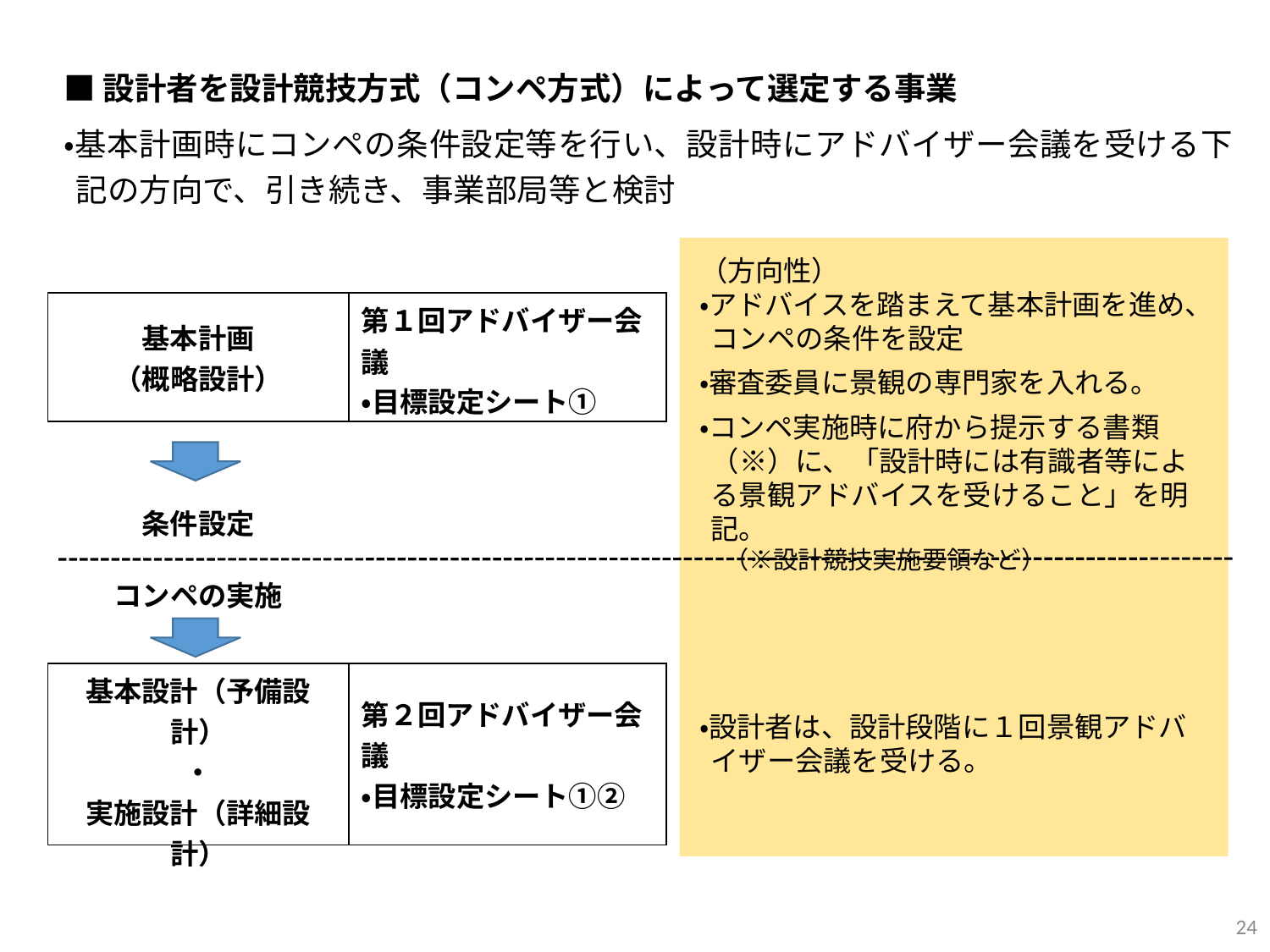

■設計者を設計競技方式（コンペ方式）によって選定する事業
・基本計画時にコンペの条件設定等を行い、設計時にアドバイザー会議を受ける下記の方向で、引き続き、事業部局等と検討

（方向性）
・アドバイスを踏まえて基本計画を進め、コンペの条件を設定
・審査委員に景観の専門家を入れる。
・コンペ実施時に府から提示する書類（※）に、「設計時には有識者等による景観アドバイスを受けること」を明記。
　（※設計競技実施要領など）

・設計者は、設計段階に１回景観アドバイザー会議を受ける。
| 基本計画 （概略設計） | 第１回アドバイザー会議　 ・目標設定シート① |
| --- | --- |
| 条件設定 コンペの実施 |  |
| 基本設計（予備設計） ・ 実施設計（詳細設計） | 第２回アドバイザー会議 ・目標設定シート①② |

24